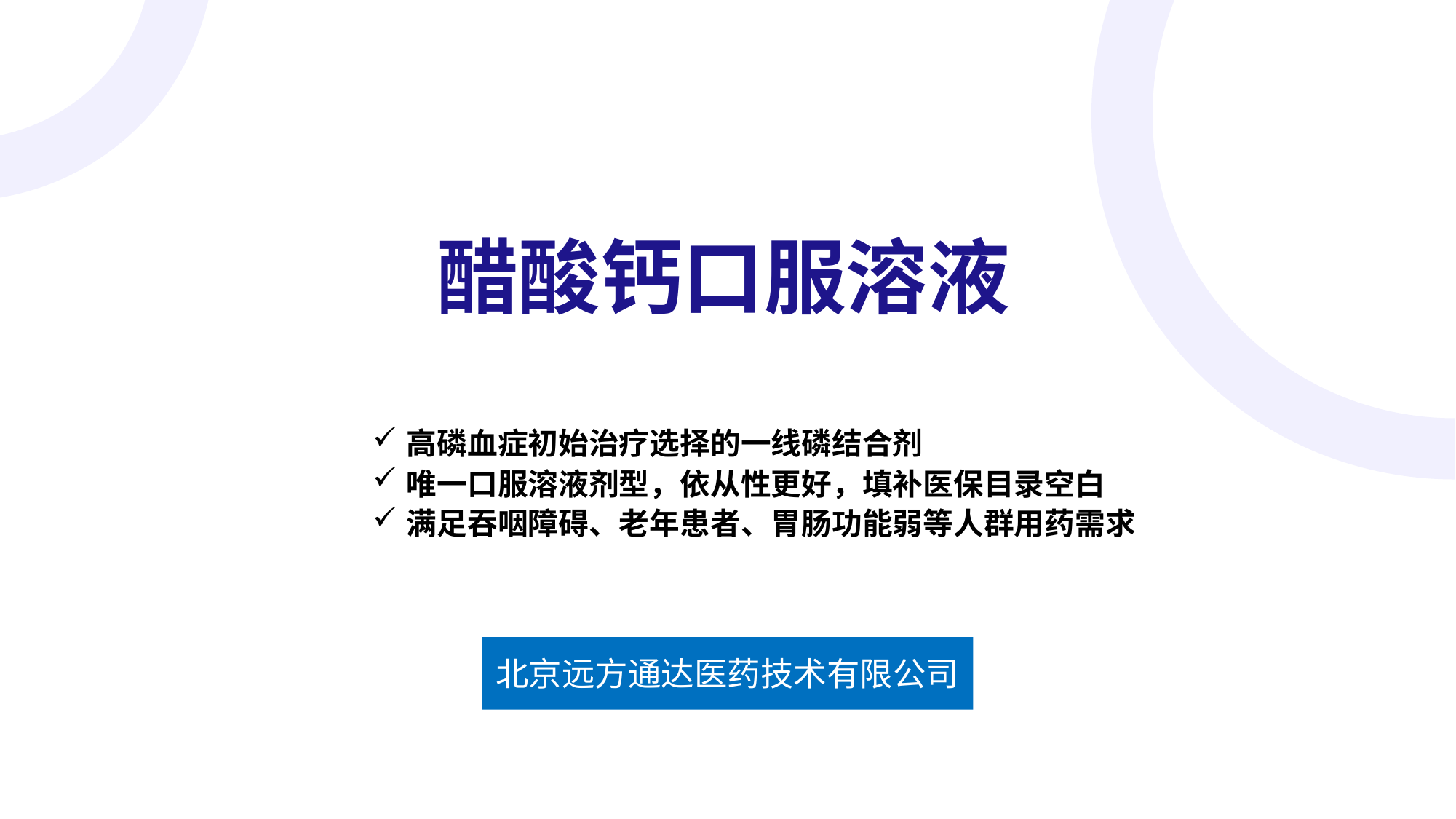

# 醋酸钙口服溶液
高磷血症初始治疗选择的一线磷结合剂
唯一口服溶液剂型，依从性更好，填补医保目录空白
满足吞咽障碍、老年患者、胃肠功能弱等人群用药需求
北京远方通达医药技术有限公司